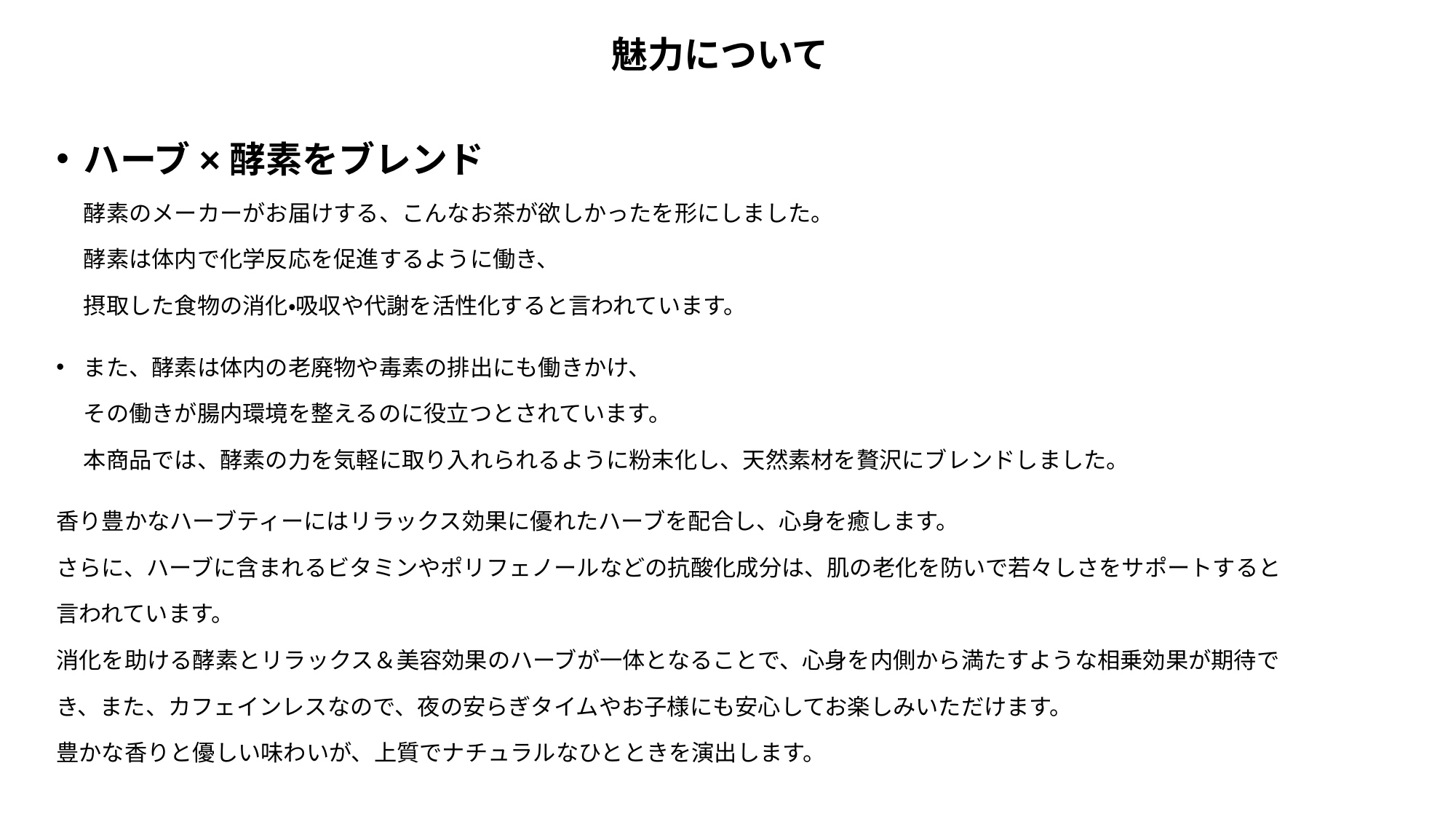

# 魅力について
ハーブ×酵素をブレンド
酵素のメーカーがお届けする、こんなお茶が欲しかったを形にしました。
酵素は体内で化学反応を促進するように働き、
摂取した食物の消化・吸収や代謝を活性化すると言われています。
また、酵素は体内の老廃物や毒素の排出にも働きかけ、
その働きが腸内環境を整えるのに役立つとされています。
本商品では、酵素の力を気軽に取り入れられるように粉末化し、天然素材を贅沢にブレンドしました。
香り豊かなハーブティーにはリラックス効果に優れたハーブを配合し、心身を癒します。
さらに、ハーブに含まれるビタミンやポリフェノールなどの抗酸化成分は、肌の老化を防いで若々しさをサポートすると
言われています。
消化を助ける酵素とリラックス＆美容効果のハーブが一体となることで、心身を内側から満たすような相乗効果が期待でき、また、カフェインレスなので、夜の安らぎタイムやお子様にも安心してお楽しみいただけます。
豊かな香りと優しい味わいが、上質でナチュラルなひとときを演出します。